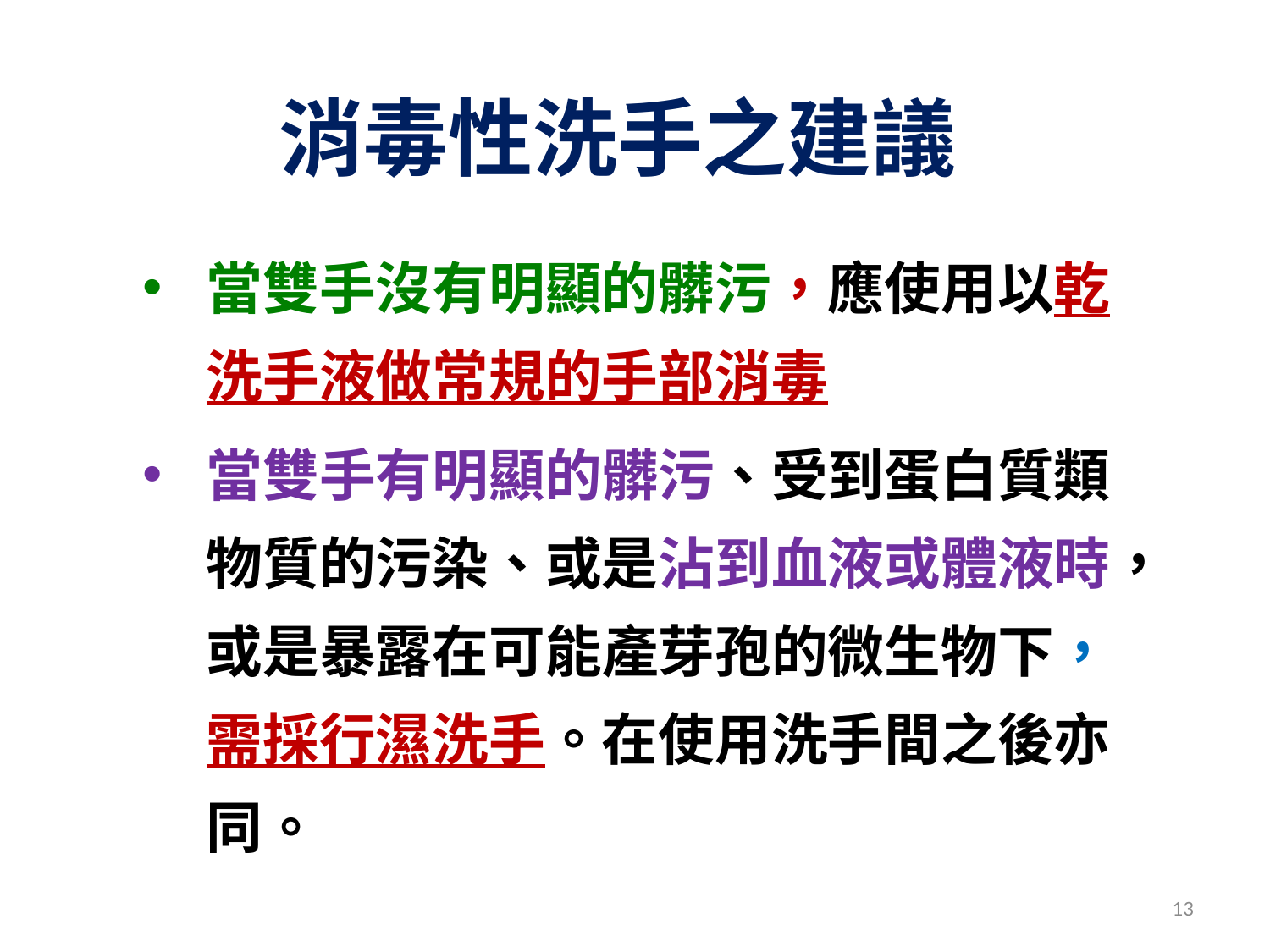

# 消毒性洗手之建議
當雙手沒有明顯的髒污，應使用以乾洗手液做常規的手部消毒
當雙手有明顯的髒污、受到蛋白質類物質的污染、或是沾到血液或體液時，或是暴露在可能產芽孢的微生物下，需採行濕洗手。在使用洗手間之後亦同。
13